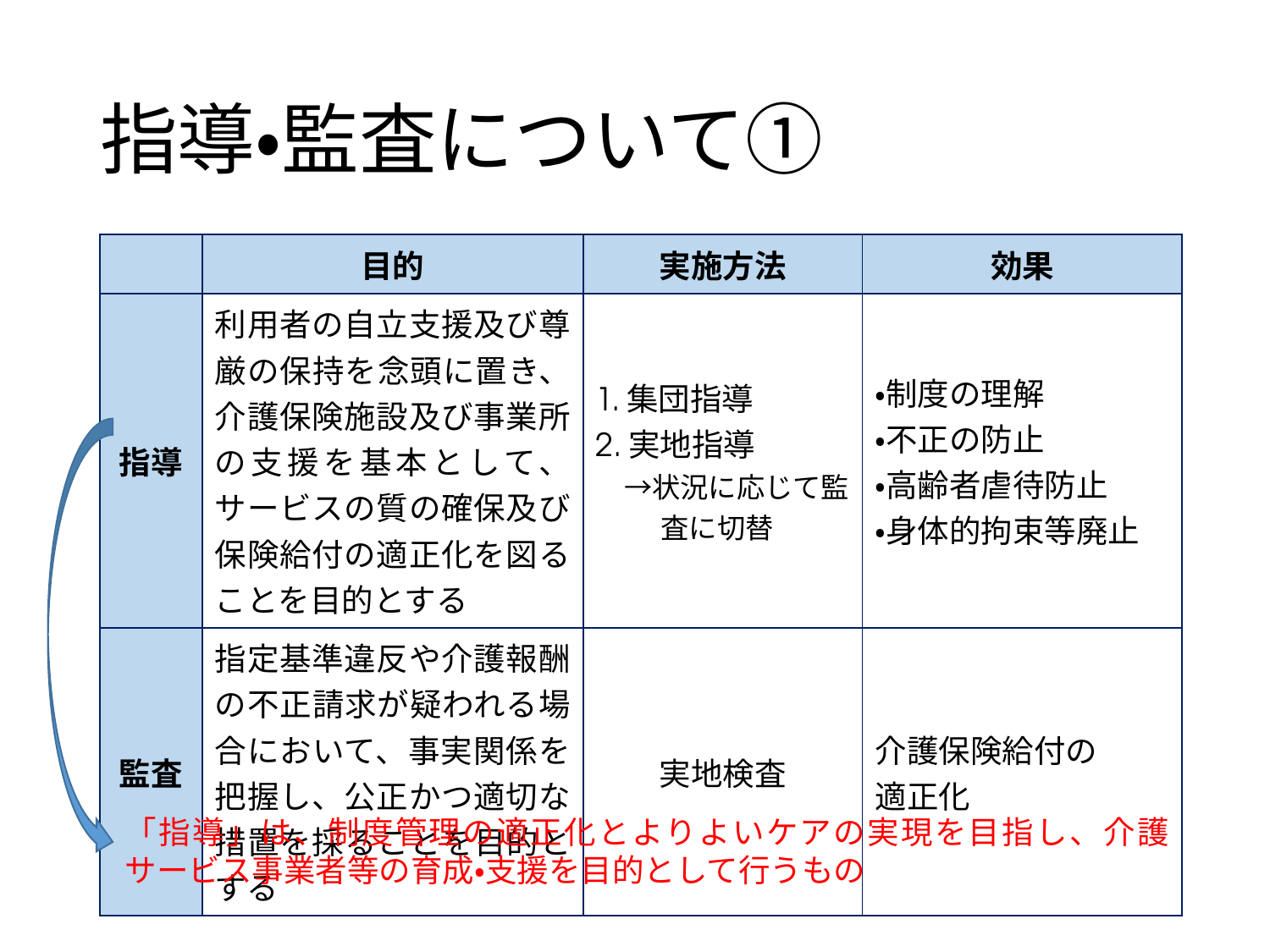

# 指導・監査について①
|  | 目的 | 実施方法 | 効果 |
| --- | --- | --- | --- |
| 指導 | 利用者の自立支援及び尊厳の保持を念頭に置き、介護保険施設及び事業所の支援を基本として、サービスの質の確保及び保険給付の適正化を図ることを目的とする | 1.集団指導 2.実地指導 　→状況に応じて監査に切替 | ・制度の理解 ・不正の防止 ・高齢者虐待防止 ・身体的拘束等廃止 |
| 監査 | 指定基準違反や介護報酬の不正請求が疑われる場合において、事実関係を把握し、公正かつ適切な措置を採ることを目的とする | 実地検査 | 介護保険給付の 適正化 |

「指導」は、制度管理の適正化とよりよいケアの実現を目指し、介護サービス事業者等の育成・支援を目的として行うもの